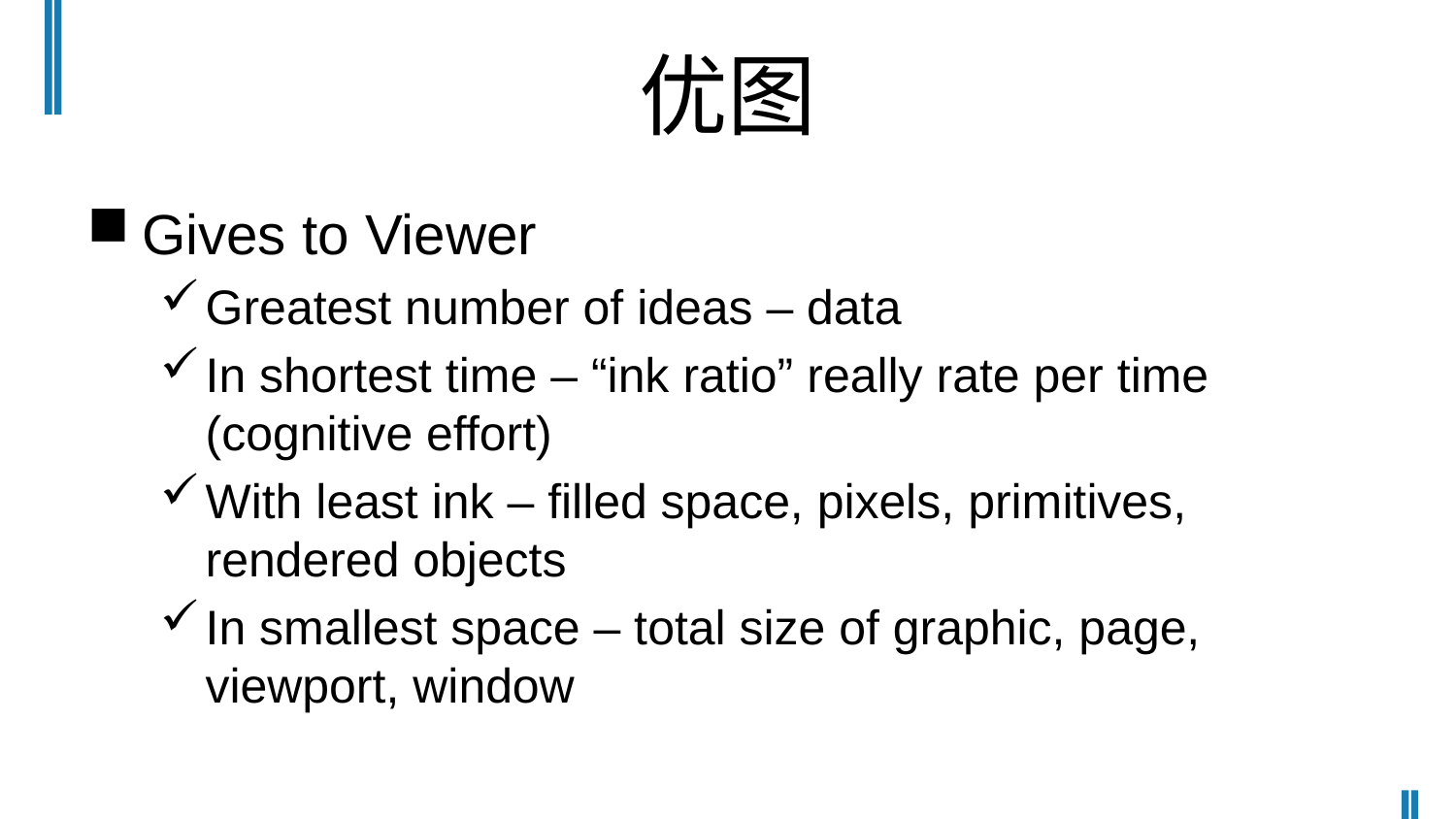

# 优图
Gives to Viewer
Greatest number of ideas – data
In shortest time – “ink ratio” really rate per time (cognitive effort)
With least ink – filled space, pixels, primitives, rendered objects
In smallest space – total size of graphic, page, viewport, window